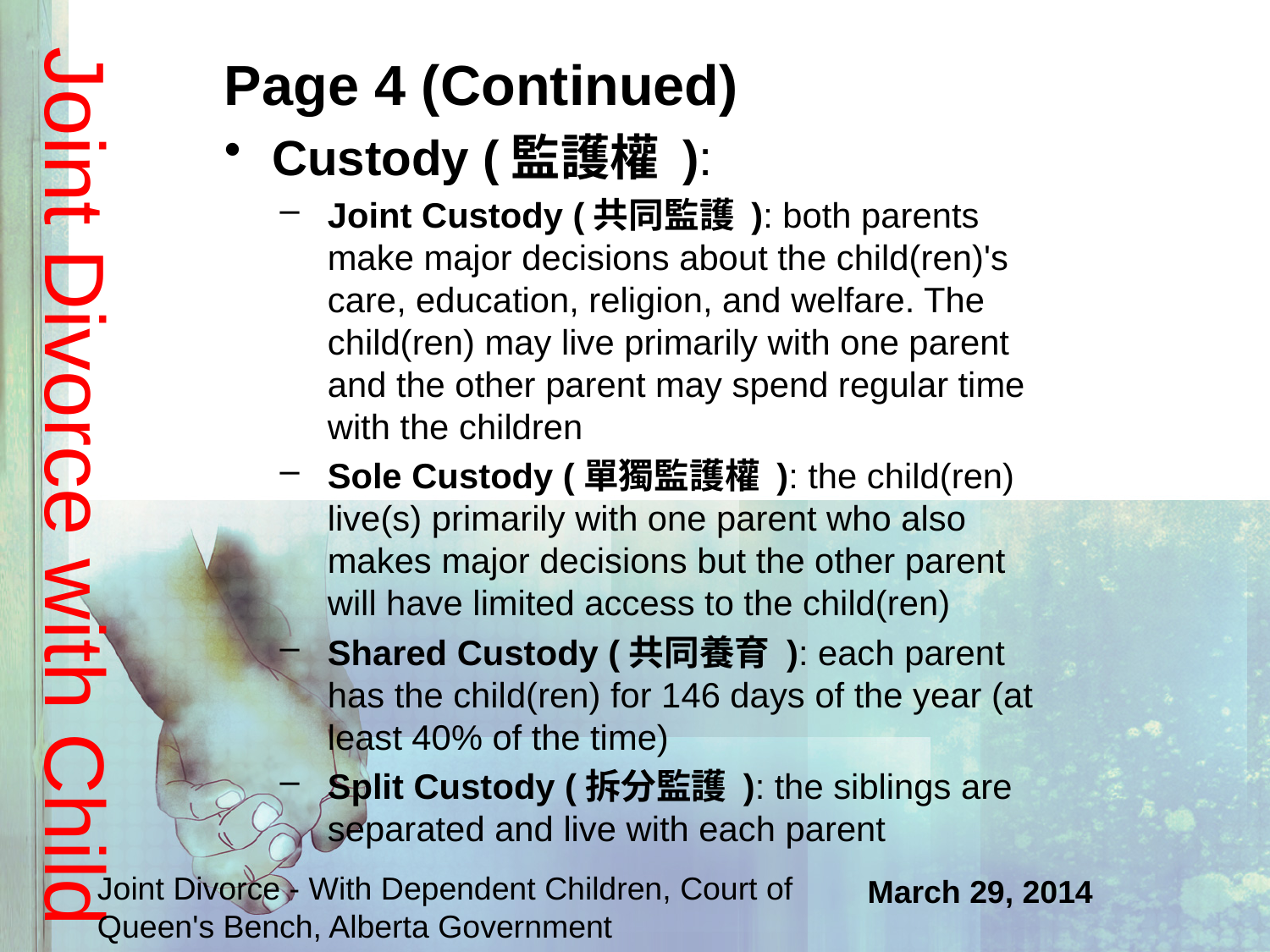

# Joint Divorce with Child
Page 4 (Continued)
Custody (監護權 ):
Joint Custody (共同監護 ): both parents make major decisions about the child(ren)'s care, education, religion, and welfare. The child(ren) may live primarily with one parent and the other parent may spend regular time with the children
Sole Custody (單獨監護權 ): the child(ren) live(s) primarily with one parent who also makes major decisions but the other parent will have limited access to the child(ren)
Shared Custody (共同養育 ): each parent has the child(ren) for 146 days of the year (at least 40% of the time)
Split Custody (拆分監護 ): the siblings are separated and live with each parent

Joint Divorce - With Dependent Children, Court of Queen's Bench, Alberta Government
March 29, 2014